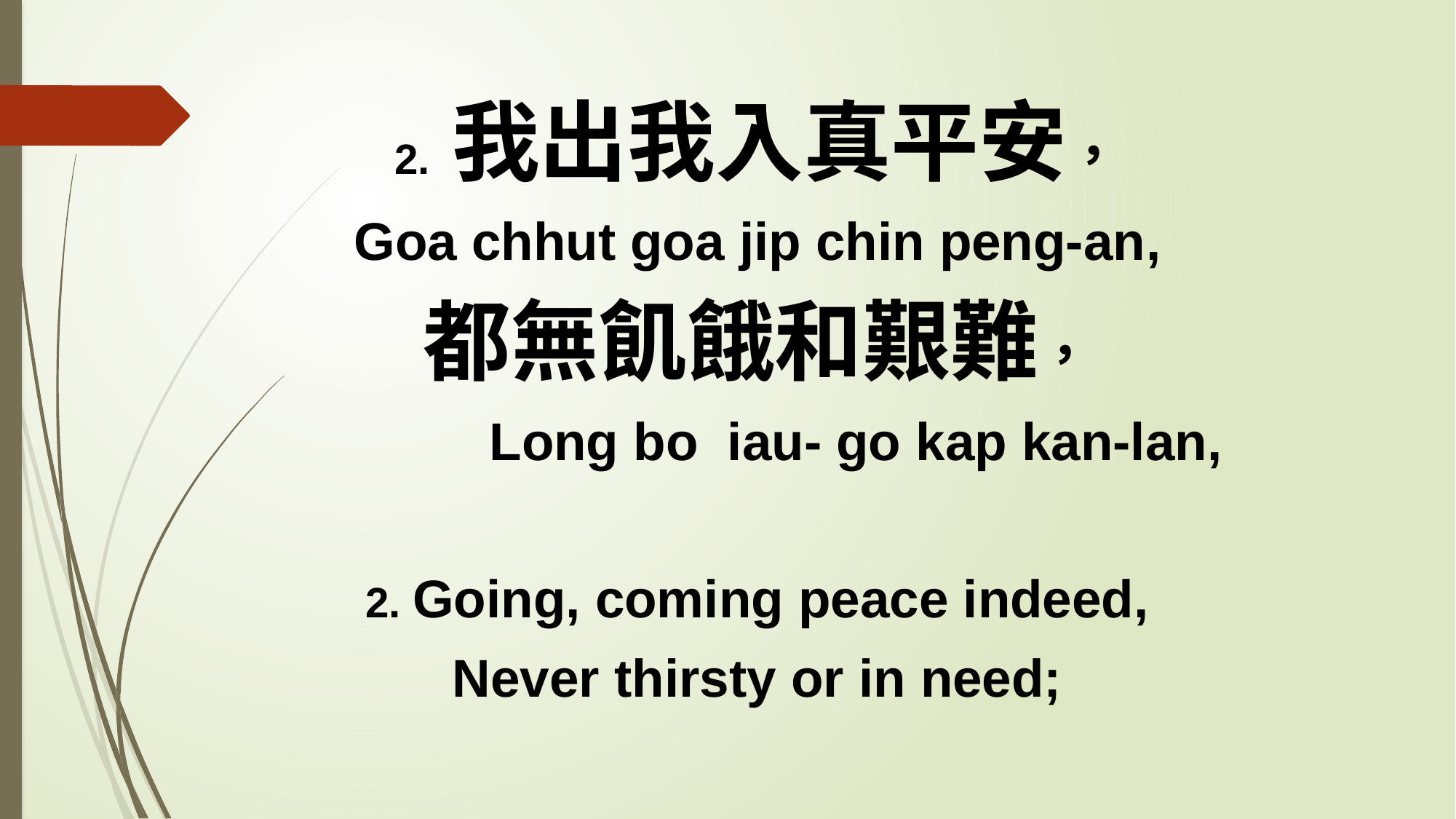

2. 我出我入真平安，
Goa chhut goa jip chin peng-an,
都無飢餓和艱難，
                      Long bo  iau- go kap kan-lan,

2. Going, coming peace indeed,
Never thirsty or in need;